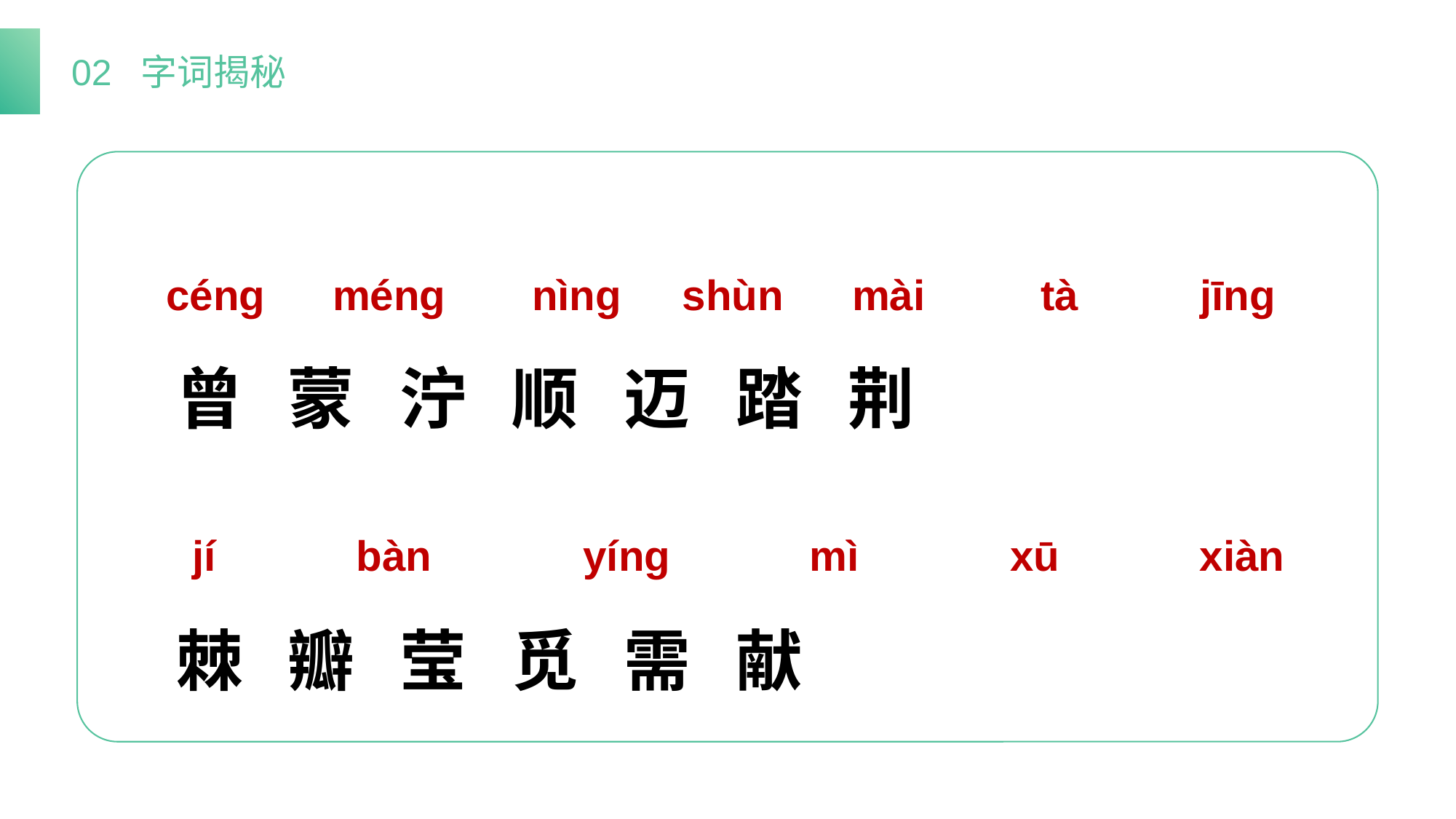

02  字词揭秘
cénɡ
ménɡ
 nìnɡ
shùn
 mài
tà
jīnɡ
曾   蒙   泞   顺   迈   踏   荆

棘   瓣   莹   觅   需   献
jí
bàn
 yíng
mì
xū
xiàn